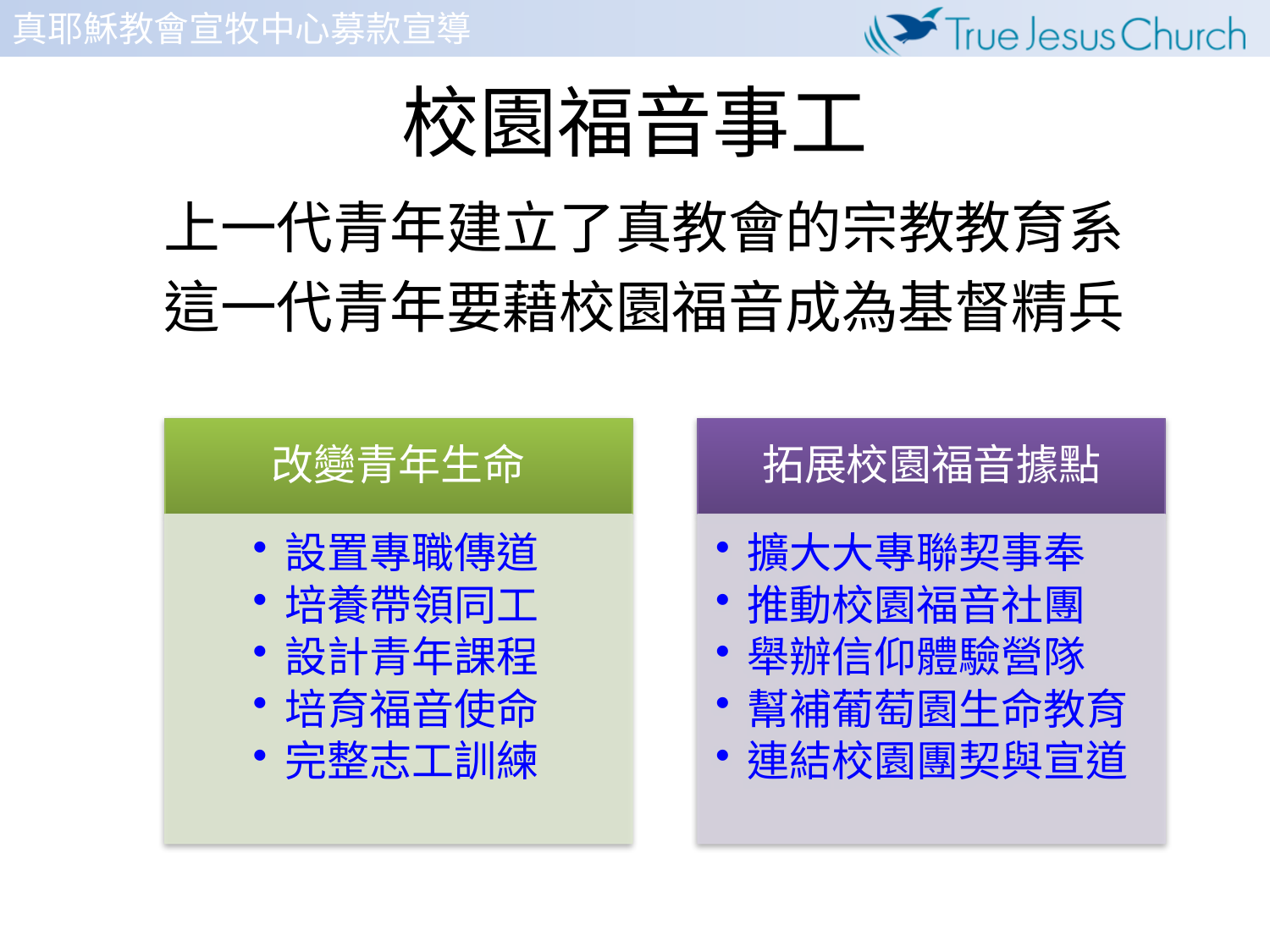

# 校園福音事工
上一代青年建立了真教會的宗教教育系
這一代青年要藉校園福音成為基督精兵

改變青年生命
設置專職傳道
培養帶領同工
設計青年課程
培育福音使命
完整志工訓練
拓展校園福音據點
擴大大專聯契事奉
推動校園福音社團
舉辦信仰體驗營隊
幫補葡萄園生命教育
連結校園團契與宣道